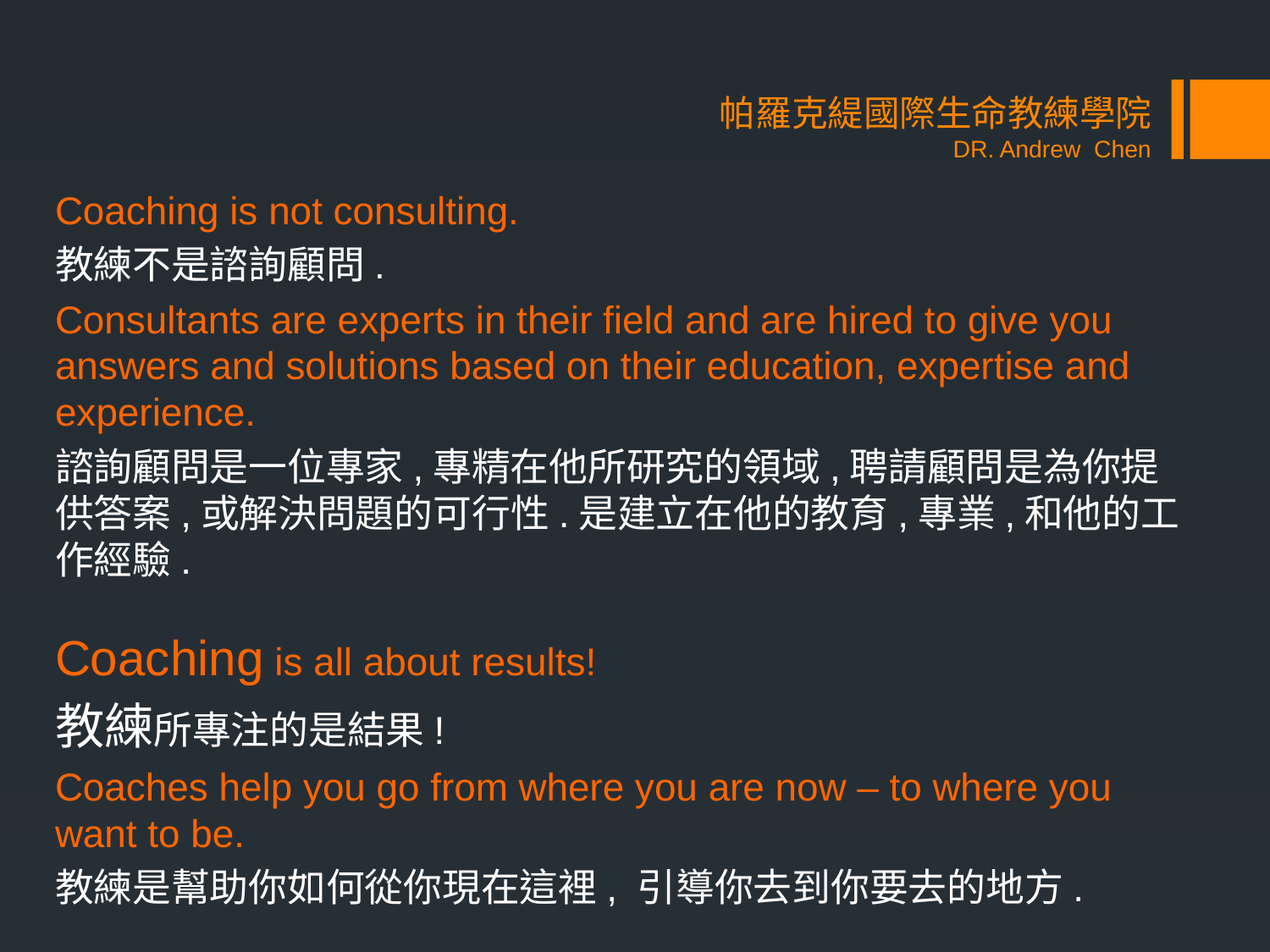

帕羅克緹國際生命教練學院
DR. Andrew  Chen
Coaching is not consulting.
教練不是諮詢顧問.
Consultants are experts in their field and are hired to give you answers and solutions based on their education, expertise and experience.
諮詢顧問是一位專家,專精在他所研究的領域,聘請顧問是為你提供答案,或解決問題的可行性.是建立在他的教育,專業,和他的工作經驗.

Coaching is all about results!
教練所專注的是結果!
Coaches help you go from where you are now – to where you want to be.
教練是幫助你如何從你現在這裡, 引導你去到你要去的地方.